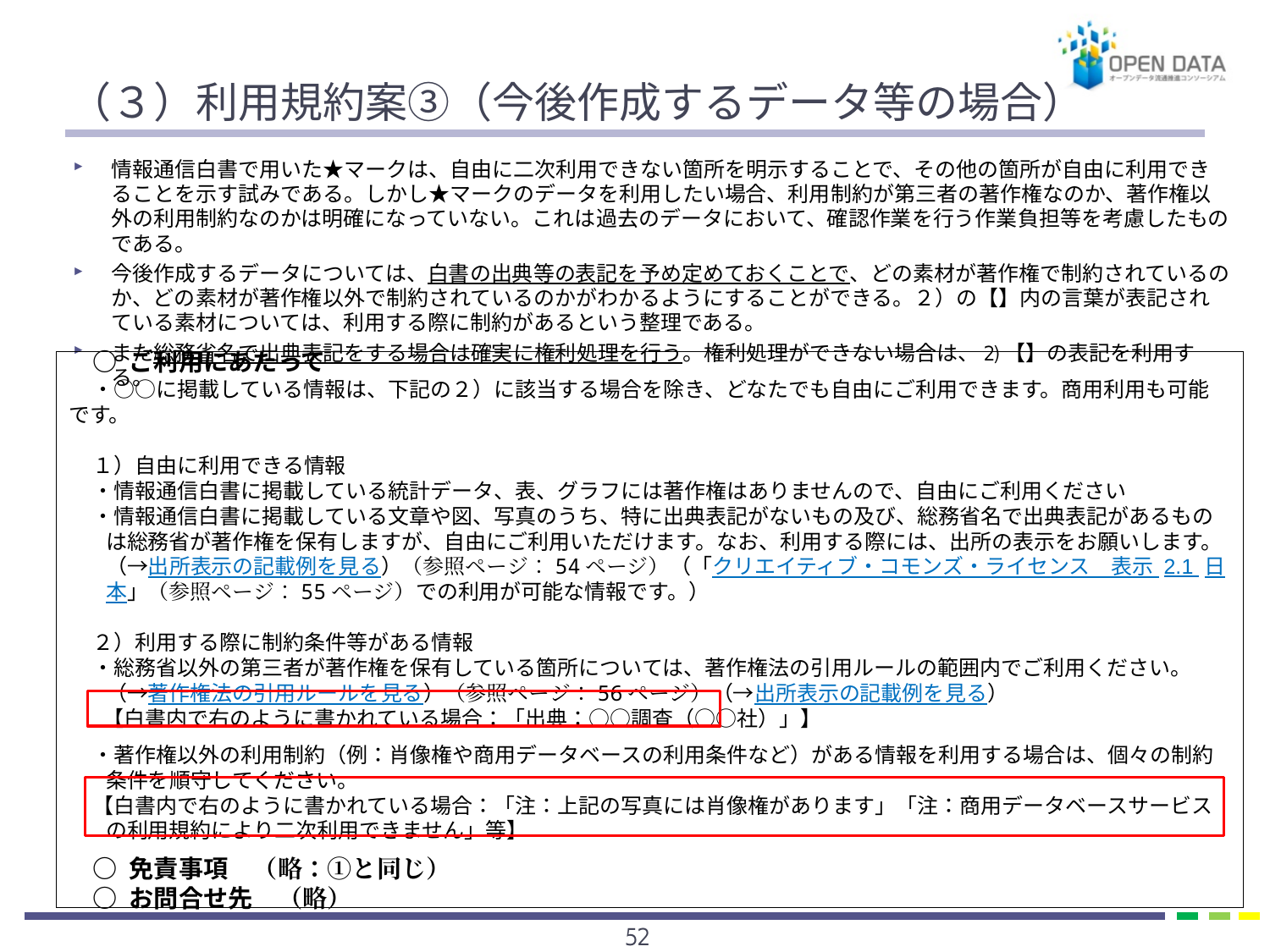

# （３）利用規約案③（今後作成するデータ等の場合）
情報通信白書で用いた★マークは、自由に二次利用できない箇所を明示することで、その他の箇所が自由に利用できることを示す試みである。しかし★マークのデータを利用したい場合、利用制約が第三者の著作権なのか、著作権以外の利用制約なのかは明確になっていない。これは過去のデータにおいて、確認作業を行う作業負担等を考慮したものである。
今後作成するデータについては、白書の出典等の表記を予め定めておくことで、どの素材が著作権で制約されているのか、どの素材が著作権以外で制約されているのかがわかるようにすることができる。２）の【】内の言葉が表記されている素材については、利用する際に制約があるという整理である。
また総務省名で出典表記をする場合は確実に権利処理を行う。権利処理ができない場合は、2)【】の表記を利用する。
○ ご利用にあたって
・○○に掲載している情報は、下記の２）に該当する場合を除き、どなたでも自由にご利用できます。商用利用も可能です。

１）自由に利用できる情報
・情報通信白書に掲載している統計データ、表、グラフには著作権はありませんので、自由にご利用ください
・情報通信白書に掲載している文章や図、写真のうち、特に出典表記がないもの及び、総務省名で出典表記があるものは総務省が著作権を保有しますが、自由にご利用いただけます。なお、利用する際には、出所の表示をお願いします。（→出所表示の記載例を見る）（参照ページ：54ページ）（「クリエイティブ・コモンズ・ライセンス　表示 2.1 日本」（参照ページ：55ページ）での利用が可能な情報です。）

２）利用する際に制約条件等がある情報
・総務省以外の第三者が著作権を保有している箇所については、著作権法の引用ルールの範囲内でご利用ください。（→著作権法の引用ルールを見る）（参照ページ：56ページ）（→出所表示の記載例を見る）
 【白書内で右のように書かれている場合：「出典：○○調査（○○社）」】

・著作権以外の利用制約（例：肖像権や商用データベースの利用条件など）がある情報を利用する場合は、個々の制約条件を順守してください。
【白書内で右のように書かれている場合：「注：上記の写真には肖像権があります」「注：商用データベースサービスの利用規約により二次利用できません」等】
○ 免責事項　（略：①と同じ）
○ お問合せ先　（略）

52